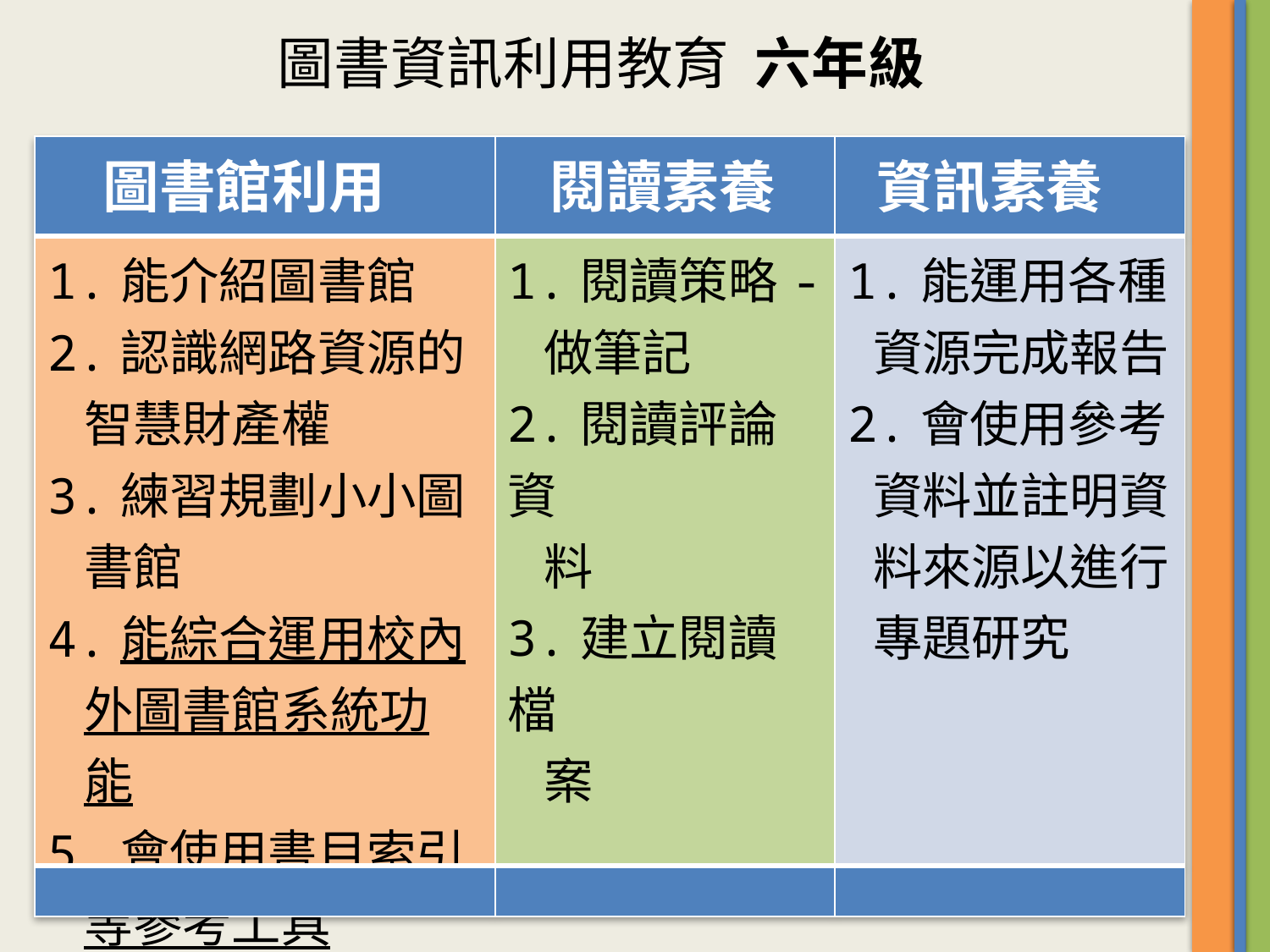

圖書資訊利用教育  六年級

| 圖書館利用 | 閱讀素養 | 資訊素養 |
| --- | --- | --- |
| 1.能介紹圖書館 2.認識網路資源的 智慧財產權 3.練習規劃小小圖 書館 4.能綜合運用校內 外圖書館系統功 能 5.會使用書目索引 等參考工具 | 1.閱讀策略- 做筆記 2.閱讀評論資 料 3.建立閱讀檔 案 | 1.能運用各種 資源完成報告 2.會使用參考 資料並註明資 料來源以進行 專題研究 |
|  |  |  |